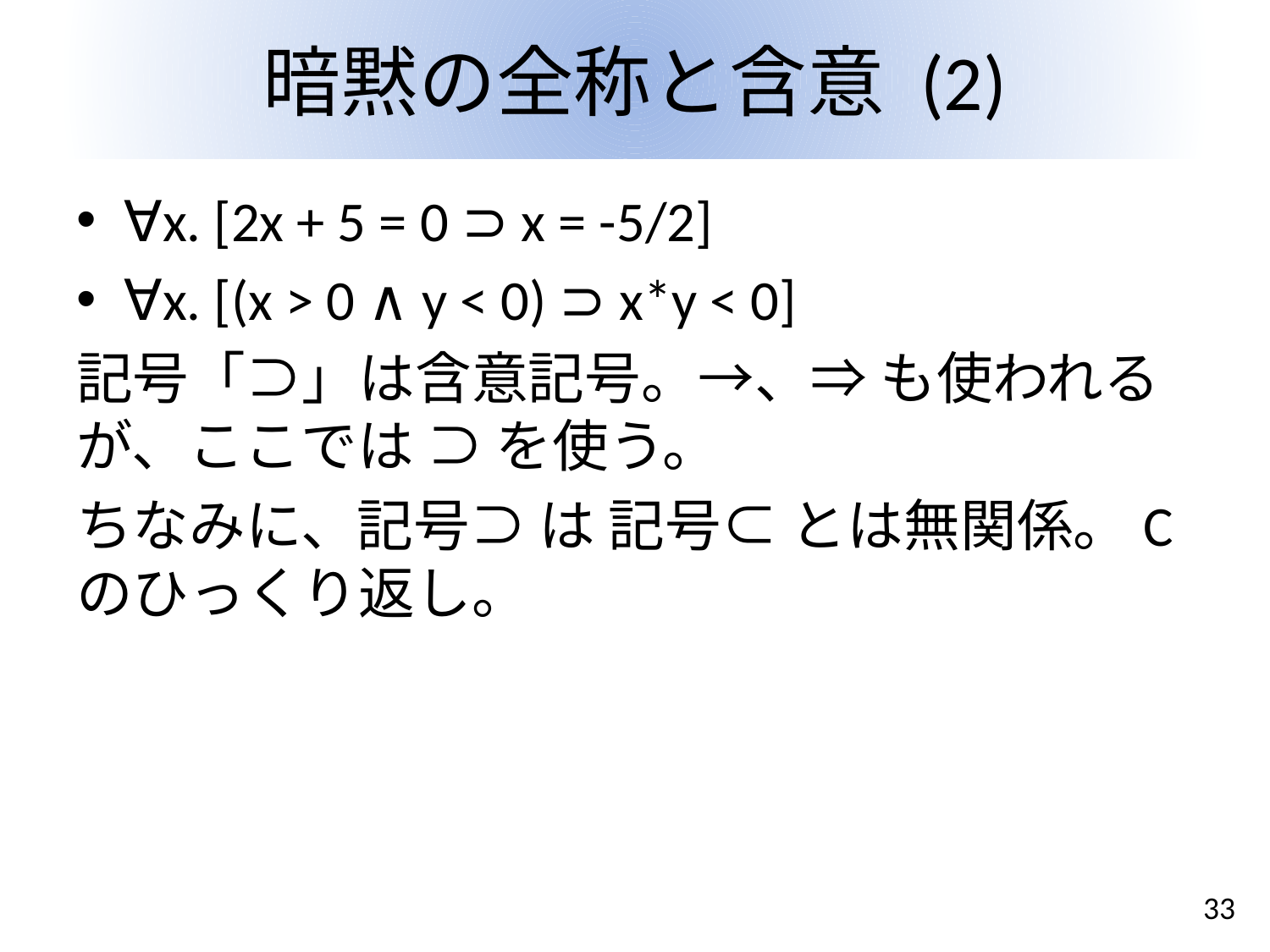

# 暗黙の全称と含意 (2)
∀x. [2x + 5 = 0 ⊃ x = -5/2]
∀x. [(x > 0 ∧ y < 0) ⊃ x*y < 0]
記号「⊃」は含意記号。→、⇒ も使われるが、ここでは ⊃ を使う。
ちなみに、記号⊃ は 記号⊂ とは無関係。Cのひっくり返し。

33